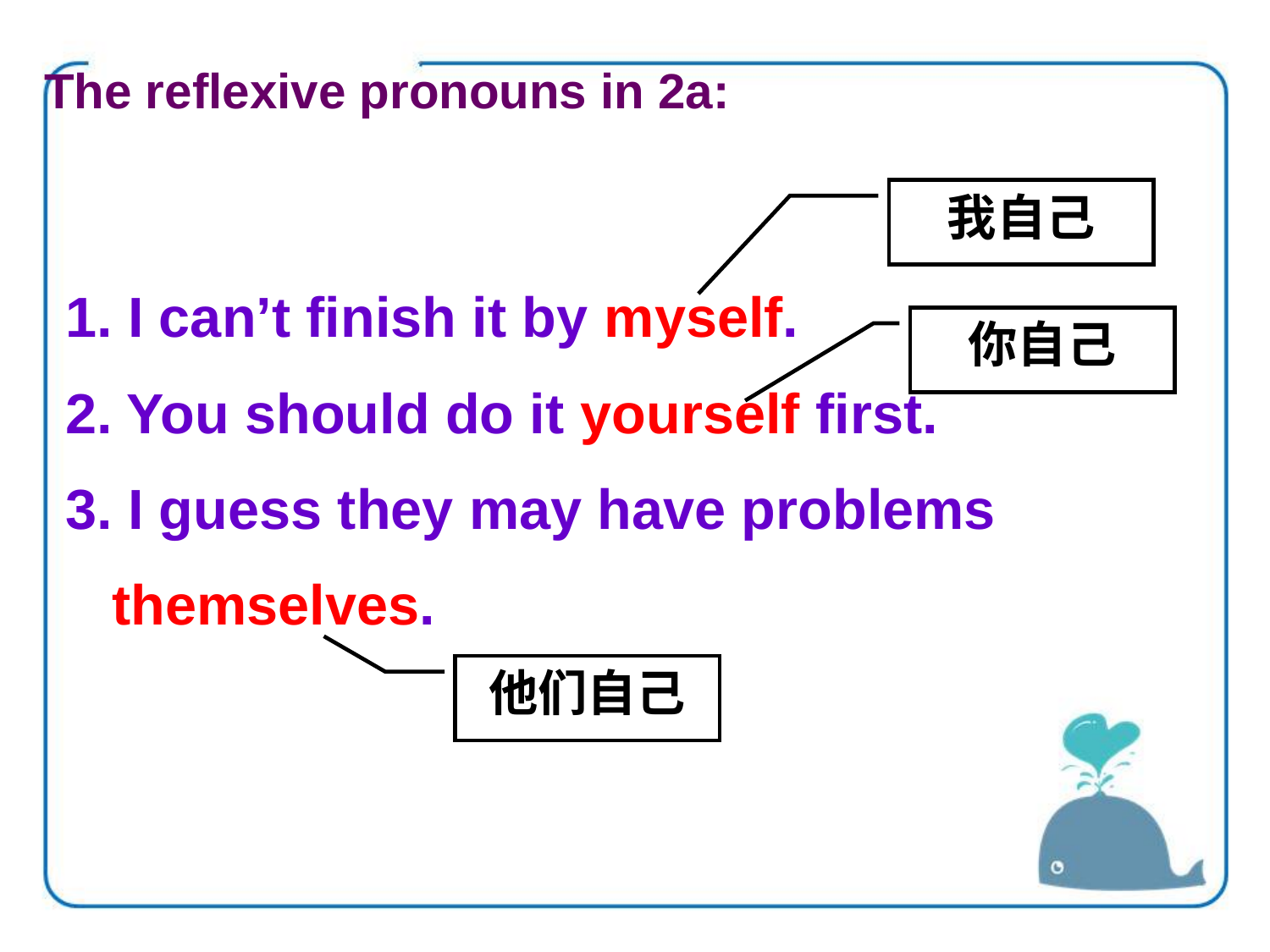

The reflexive pronouns in 2a:
我自己
1. I can’t finish it by myself.
2. You should do it yourself first.
3. I guess they may have problems
   themselves.
你自己
他们自己